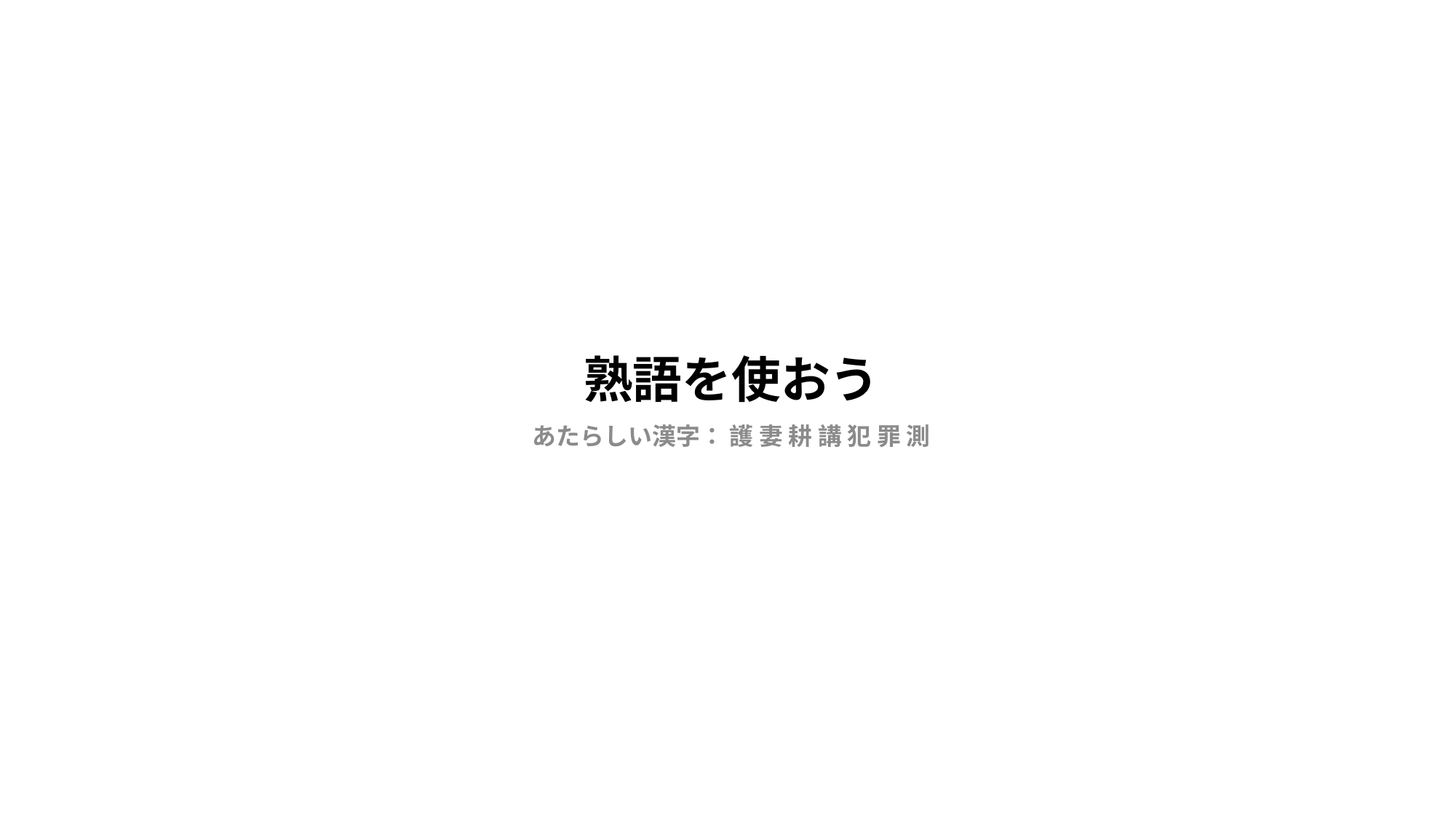

# 熟語を使おう
あたらしい漢字： 護 妻 耕 講 犯 罪 測